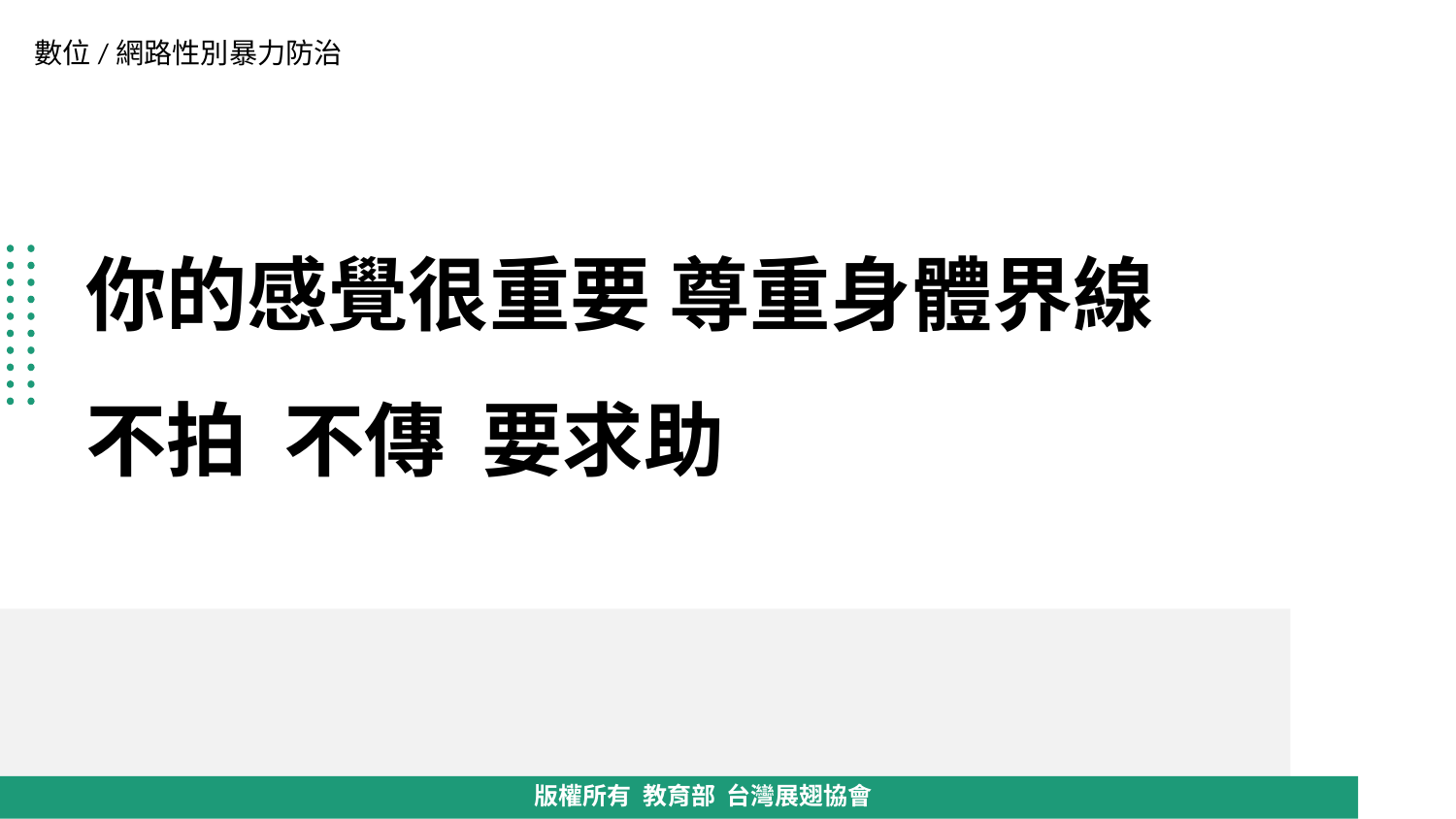

數位/網路性別暴力防治
# 你的感覺很重要 尊重身體界線 不拍  不傳  要求助

版權所有  教育部  台灣展翅協會